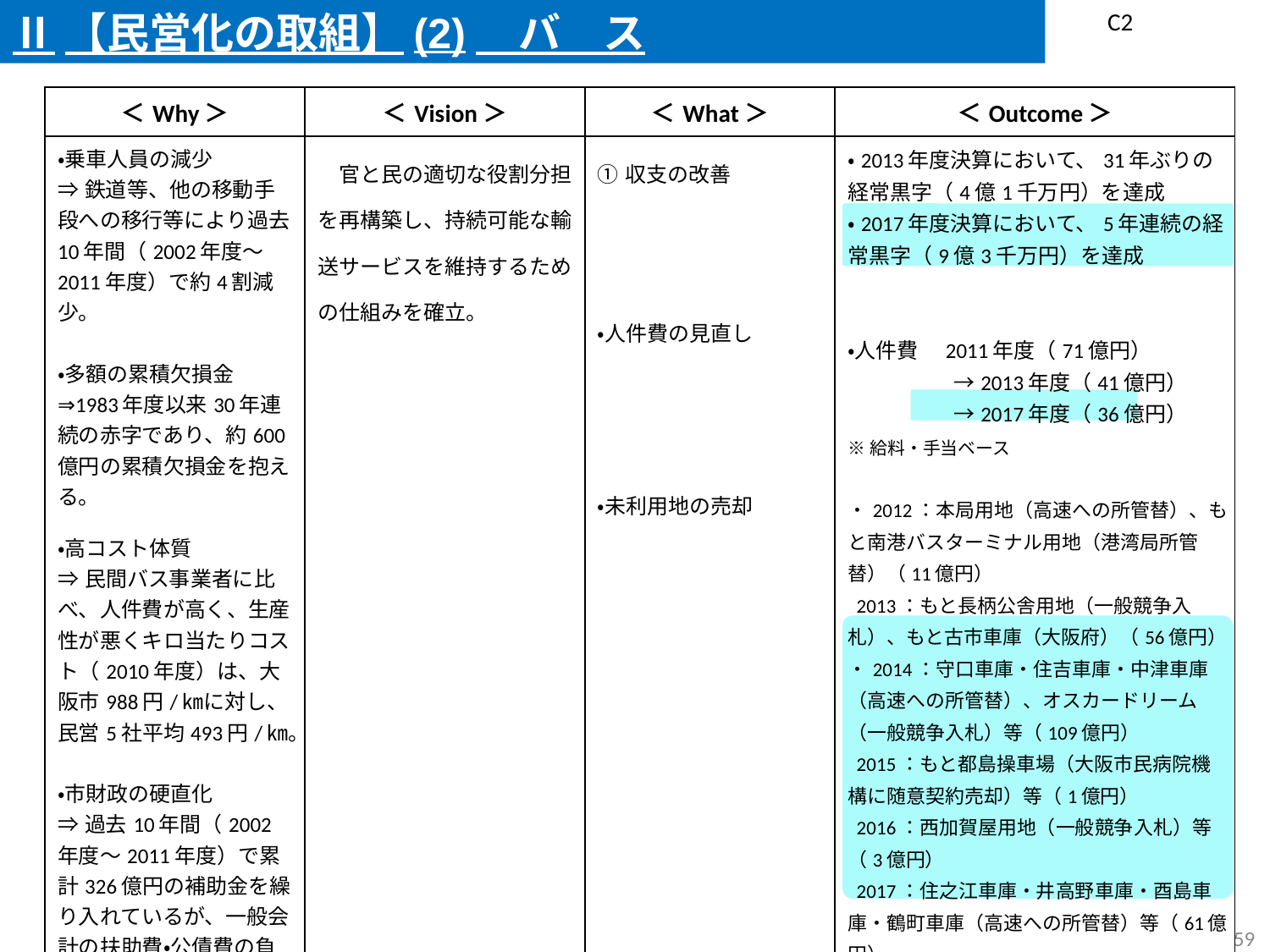

Ⅱ【民営化の取組】(2)　バ　ス
C2
| ＜Why＞ | ＜Vision＞ | ＜What＞ | ＜Outcome＞ |
| --- | --- | --- | --- |
| ・乗車人員の減少 ⇒鉄道等、他の移動手段への移行等により過去10年間（2002年度～2011年度）で約4割減少。 　 ・多額の累積欠損金 ⇒1983年度以来30年連続の赤字であり、約600億円の累積欠損金を抱える。 ・高コスト体質 ⇒民間バス事業者に比べ、人件費が高く、生産性が悪くキロ当たりコスト（2010年度）は、大阪市988円/㎞に対し、民営5社平均493円/㎞。 　 ・市財政の硬直化 ⇒過去10年間（2002年度～2011年度）で累計326億円の補助金を繰り入れているが、一般会計の扶助費・公債費の負担増加により市財政の硬直化が進むなか、公営企業体のままでのサービスの持続性に限界がある。 | 官と民の適切な役割分担を再構築し、持続可能な輸送サービスを維持するための仕組みを確立。 | ①収支の改善 ・人件費の見直し ・未利用地の売却 | ・2013年度決算において、31年ぶりの経常黒字（4億1千万円）を達成 ・2017年度決算において、5年連続の経常黒字（9億3千万円）を達成 ・人件費　2011年度（71億円） 　　　　　→2013年度（41億円） 　　　　　→2017年度（36億円） ※給料・手当ベース ・2012：本局用地（高速への所管替）、もと南港バスターミナル用地（港湾局所管替）（11億円） 2013：もと長柄公舎用地（一般競争入札）、もと古市車庫（大阪府）（56億円） ・2014：守口車庫・住吉車庫・中津車庫（高速への所管替）、オスカードリーム（一般競争入札）等（109億円） 2015：もと都島操車場（大阪市民病院機構に随意契約売却）等（1億円） 2016：西加賀屋用地（一般競争入札）等（3億円） 2017：住之江車庫・井高野車庫・酉島車庫・鶴町車庫（高速への所管替）等（61億円） |

59